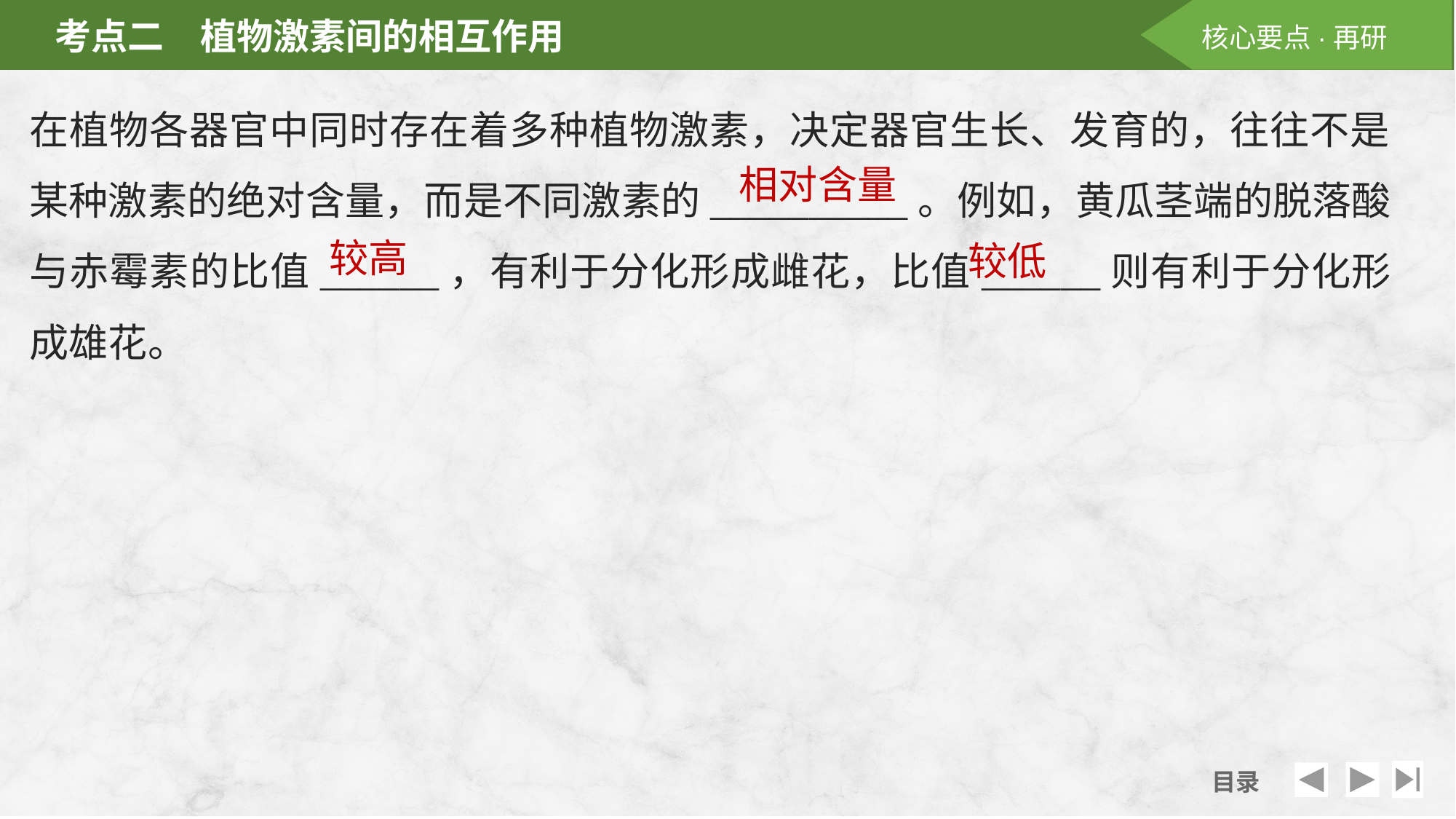

在植物各器官中同时存在着多种植物激素，决定器官生长、发育的，往往不是某种激素的绝对含量，而是不同激素的__________。例如，黄瓜茎端的脱落酸与赤霉素的比值______，有利于分化形成雌花，比值______则有利于分化形成雄花。
相对含量
较高
较低